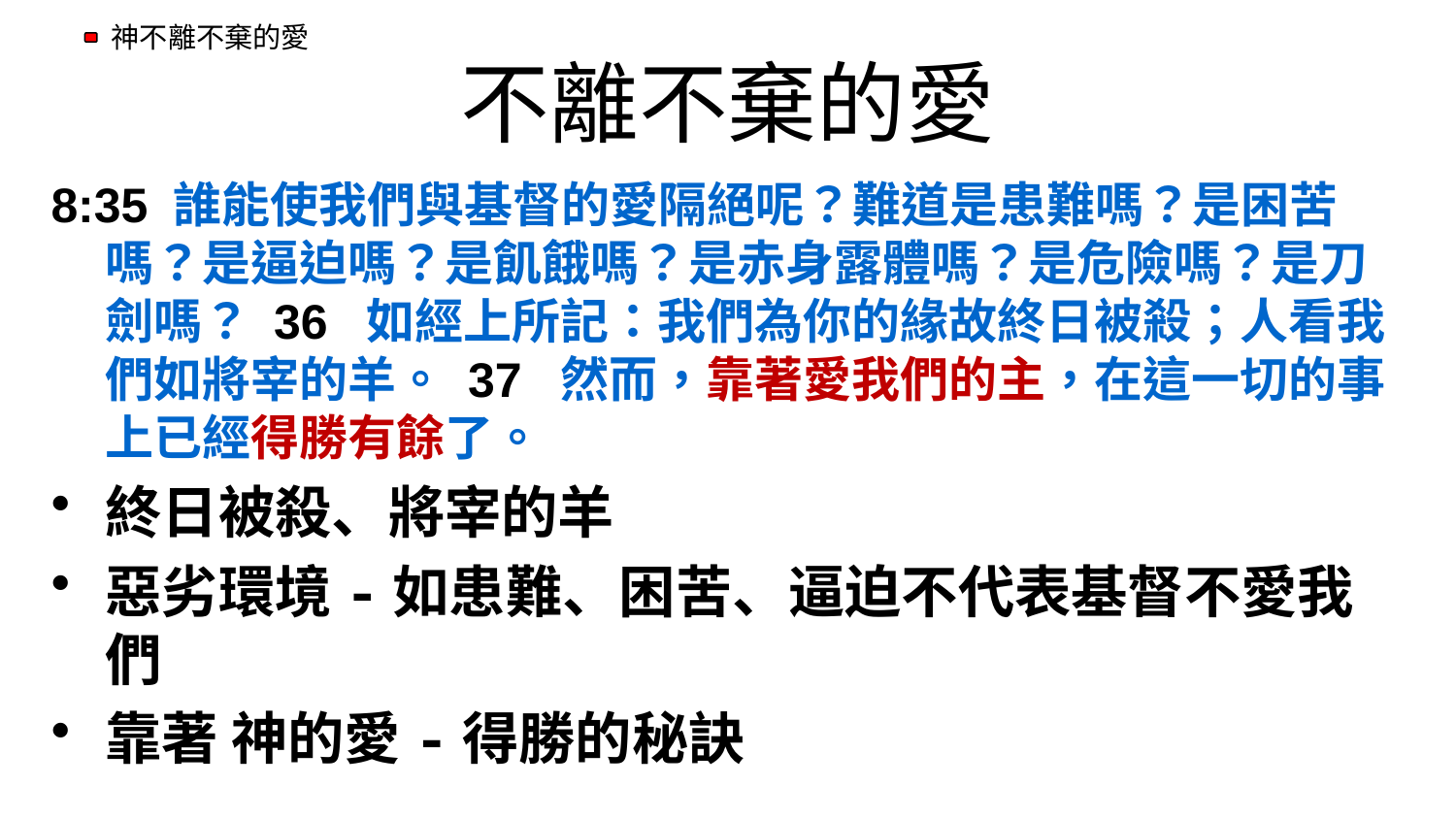

# 不離不棄的愛
8:35 誰能使我們與基督的愛隔絕呢？難道是患難嗎？是困苦嗎？是逼迫嗎？是飢餓嗎？是赤身露體嗎？是危險嗎？是刀劍嗎？ 36  如經上所記：我們為你的緣故終日被殺；人看我們如將宰的羊。 37  然而，靠著愛我們的主，在這一切的事上已經得勝有餘了。
終日被殺、將宰的羊
惡劣環境-如患難、困苦、逼迫不代表基督不愛我們
靠著 神的愛-得勝的秘訣